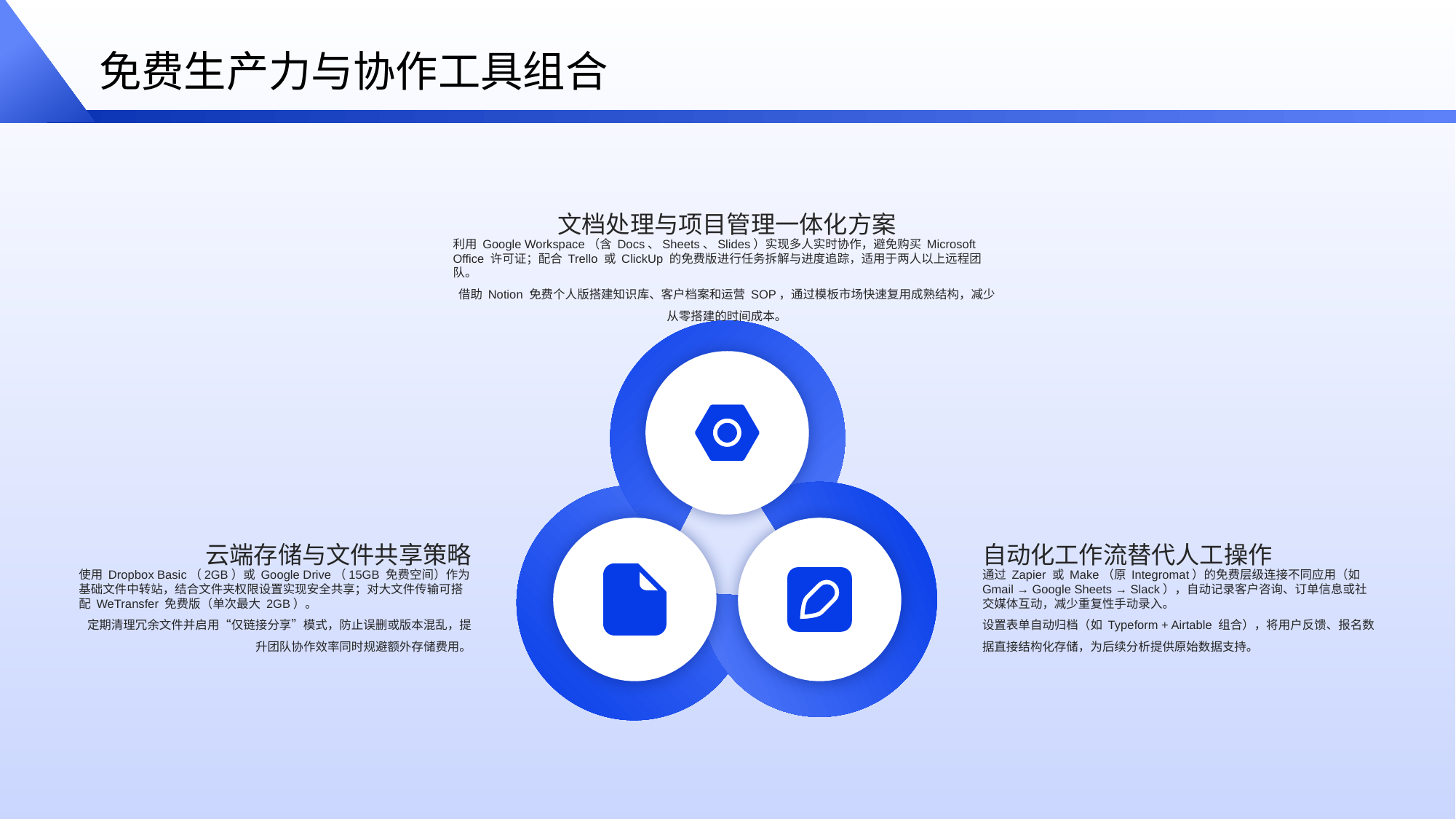

免费生产力与协作工具组合
文档处理与项目管理一体化方案
利用 Google Workspace（含 Docs、Sheets、Slides）实现多人实时协作，避免购买 Microsoft Office 许可证；配合 Trello 或 ClickUp 的免费版进行任务拆解与进度追踪，适用于两人以上远程团队。
借助 Notion 免费个人版搭建知识库、客户档案和运营 SOP，通过模板市场快速复用成熟结构，减少从零搭建的时间成本。

云端存储与文件共享策略
自动化工作流替代人工操作

使用 Dropbox Basic（2GB）或 Google Drive（15GB 免费空间）作为基础文件中转站，结合文件夹权限设置实现安全共享；对大文件传输可搭配 WeTransfer 免费版（单次最大 2GB）。
定期清理冗余文件并启用“仅链接分享”模式，防止误删或版本混乱，提升团队协作效率同时规避额外存储费用。
通过 Zapier 或 Make（原 Integromat）的免费层级连接不同应用（如 Gmail → Google Sheets → Slack），自动记录客户咨询、订单信息或社交媒体互动，减少重复性手动录入。
设置表单自动归档（如 Typeform + Airtable 组合），将用户反馈、报名数据直接结构化存储，为后续分析提供原始数据支持。